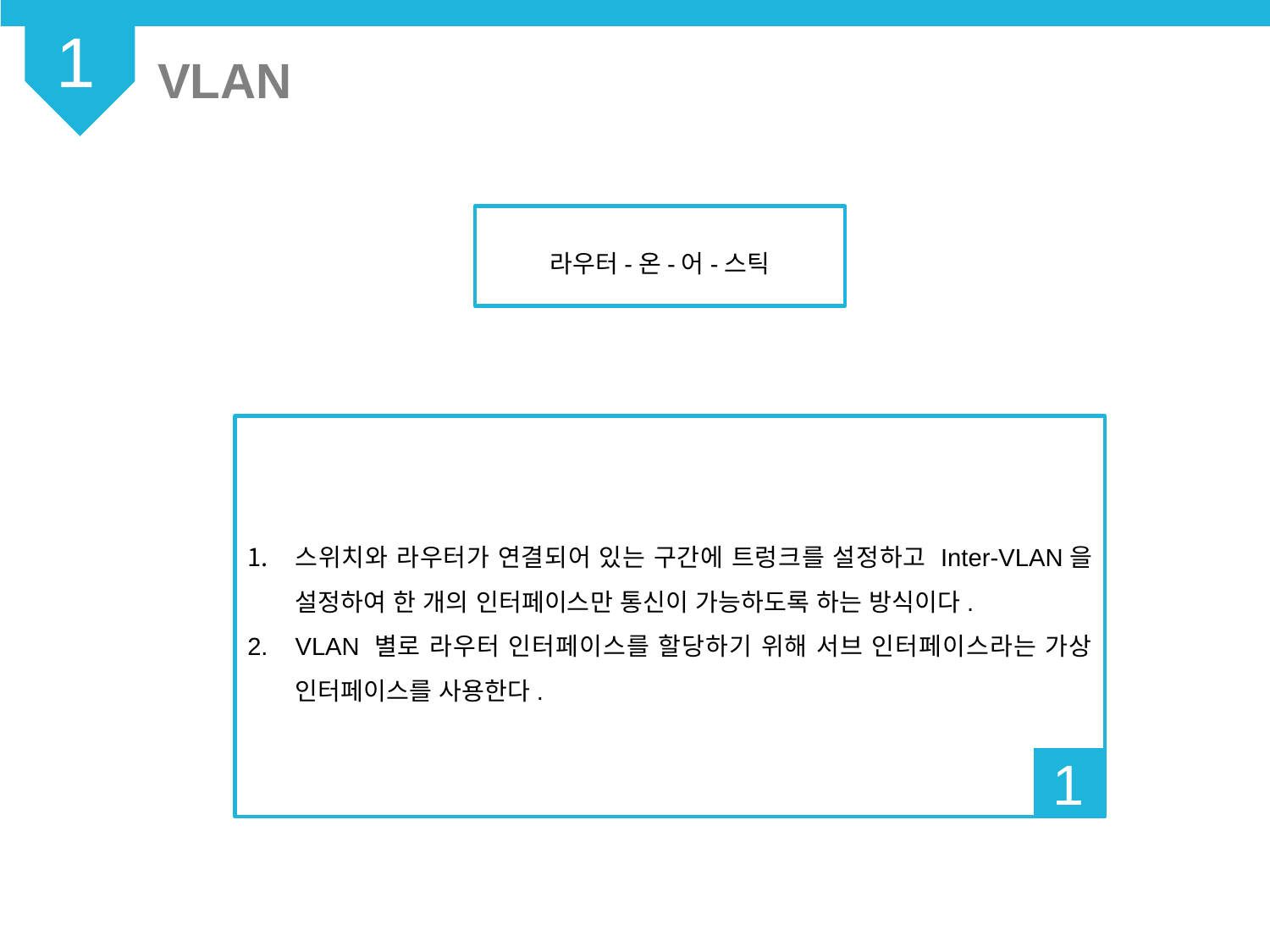

1

VLAN
라우터-온-어-스틱
스위치와 라우터가 연결되어 있는 구간에 트렁크를 설정하고 Inter-VLAN을 설정하여 한 개의 인터페이스만 통신이 가능하도록 하는 방식이다.
VLAN 별로 라우터 인터페이스를 할당하기 위해 서브 인터페이스라는 가상 인터페이스를 사용한다.
1